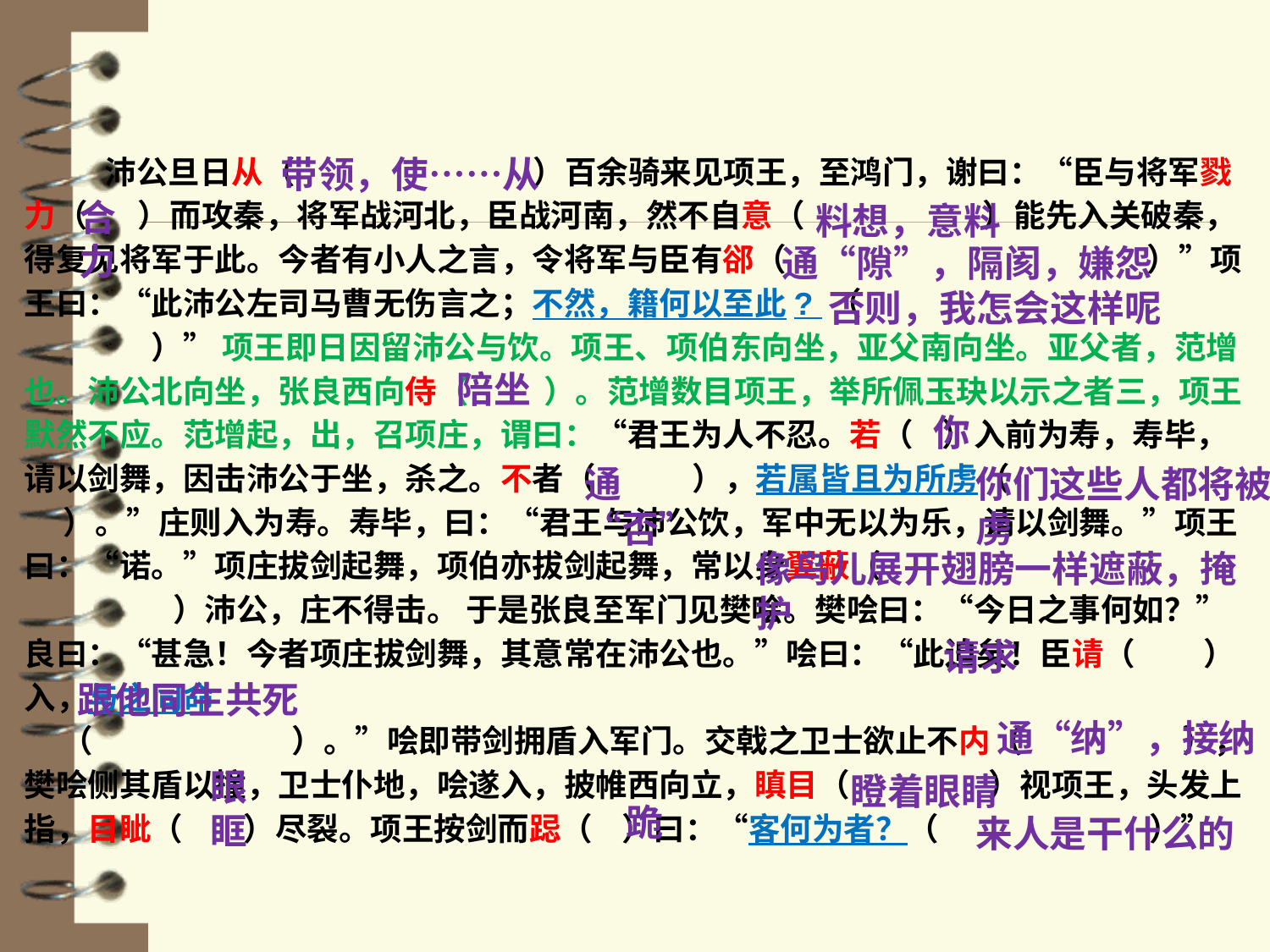

沛公旦日从（  　　　       　  　）百余骑来见项王，至鸿门，谢曰：“臣与将军戮力（       ）而攻秦，将军战河北，臣战河南，然不自意（       　　　　）能先入关破秦，得复见将军于此。今者有小人之言，令将军与臣有郤（    　　　　　　　　　　  ）”项王曰：“此沛公左司马曹无伤言之；不然，籍何以至此? （				）” 项王即日因留沛公与饮。项王、项伯东向坐，亚父南向坐。亚父者，范增也。沛公北向坐，张良西向侍（    　  ）。范增数目项王，举所佩玉玦以示之者三，项王默然不应。范增起，出，召项庄，谓曰：“君王为人不忍。若（    ）入前为寿，寿毕，请以剑舞，因击沛公于坐，杀之。不者（       　  ），若属皆且为所虏（   		　　　 ）。”庄则入为寿。寿毕，曰：“君王与沛公饮，军中无以为乐，请以剑舞。”项王曰：“诺。”项庄拔剑起舞，项伯亦拔剑起舞，常以身翼蔽（           　　　　　　　　　　　   　）沛公，庄不得击。 于是张良至军门见樊哙。樊哙曰：“今日之事何如？”良曰：“甚急！今者项庄拔剑舞，其意常在沛公也。”哙曰：“此迫矣！臣请（    　 ）入，与之同命
（ 　         　　　）。”哙即带剑拥盾入军门。交戟之卫士欲止不内（ 　    　　    ），樊哙侧其盾以撞，卫士仆地，哙遂入，披帷西向立，瞋目（   　　   　）视项王，头发上指，目眦（  　  ）尽裂。项王按剑而跽（    ）曰：“客何为者？（           　　　     ）”
带领，使……从
合力
料想，意料
通“隙”，隔阂，嫌怨
否则，我怎会这样呢
陪坐
你
通“否”
你们这些人都将被他俘虏
像鸟儿展开翅膀一样遮蔽，掩护
请求
跟他同生共死
通“纳”，接纳
眼眶
瞪着眼睛
跪
来人是干什么的